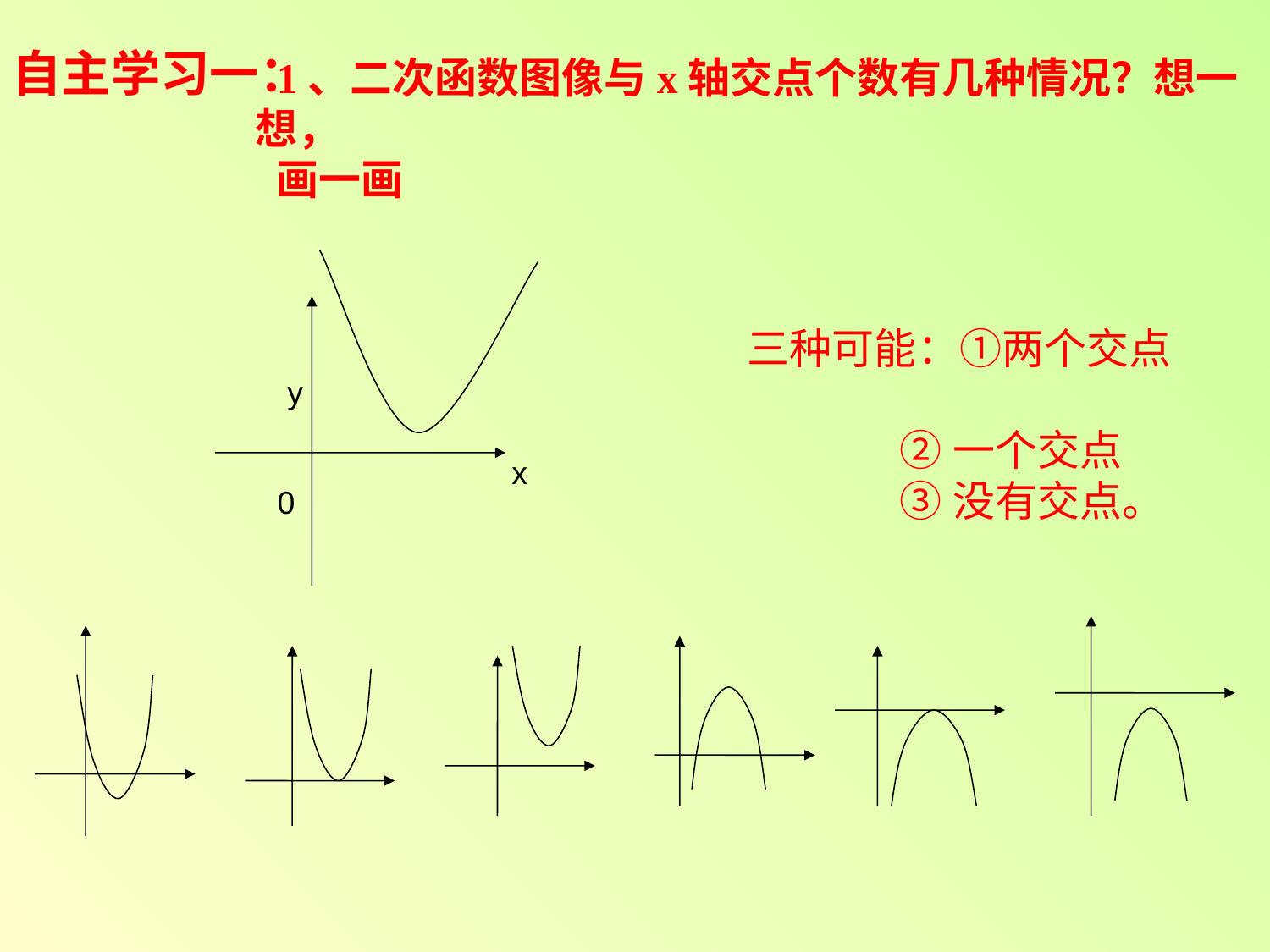

自主学习一：

1、二次函数图像与x轴交点个数有几种情况？想一想，
画一画

x

三种可能：①两个交点
                ②一个交点
                ③没有交点。

y
0